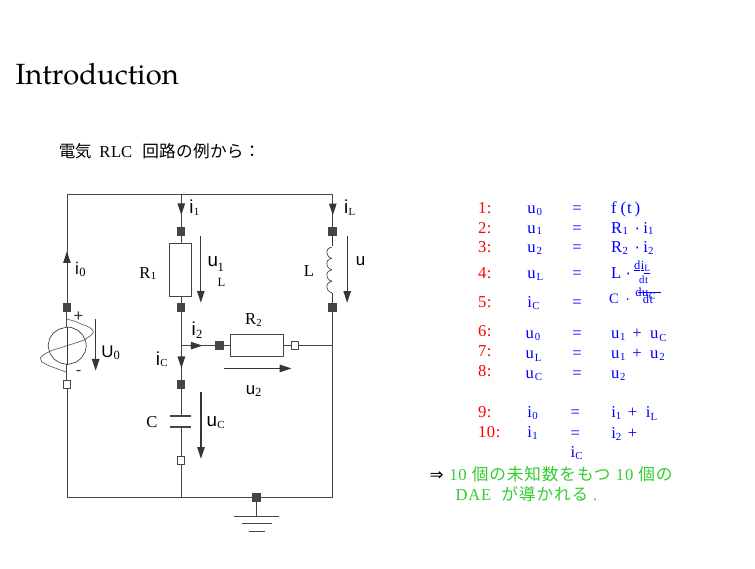

Introduction

電気 RLC 回路の例から：

1:	u0	=	f (t)
2:	u1	=	R1  · i1
3:	u2	=	R2  · i2
4:	uL	=	L ·  dt
5:	iC	=
i1	iL

i0
u	u

diL

1	L
R1
L

C · duC

L=
dt

R2
+

i

u0	=	u1  + uC
uL	=	u1  + u2
uC	=	u2
6:
7:
8:

2

U0

iC

-

R=20
u2

9:	i0
10:	i1
=	i1  + iL
=	i2  + iC
uC
C

Ground

⇒ 10個の未知数をもつ10個の
　 DAE が導かれる.